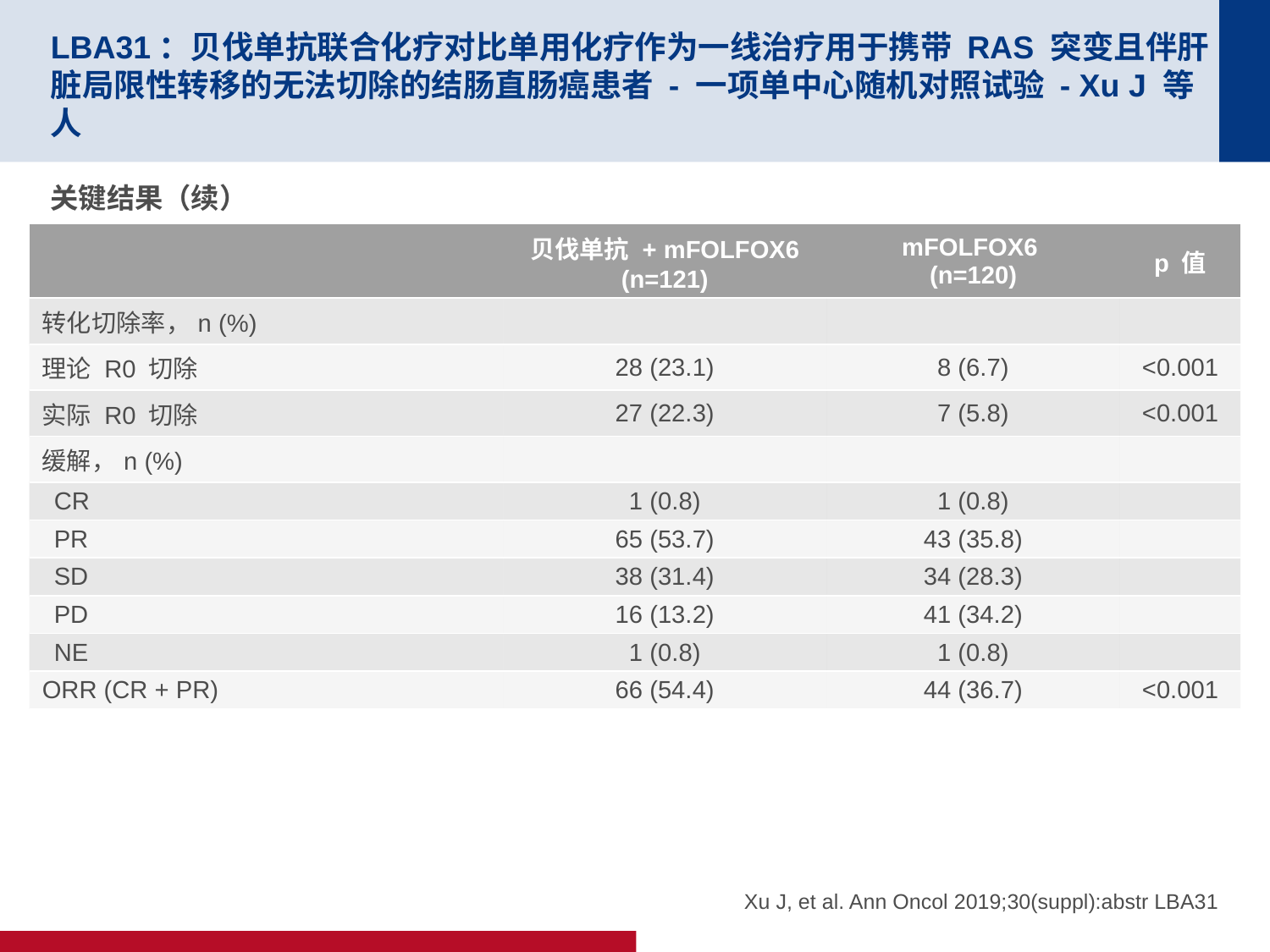

# LBA31：贝伐单抗联合化疗对比单用化疗作为一线治疗用于携带 RAS 突变且伴肝脏局限性转移的无法切除的结肠直肠癌患者 - 一项单中心随机对照试验 - Xu J 等人
关键结果（续）
|  | 贝伐单抗 + mFOLFOX6 (n=121) | mFOLFOX6 (n=120) | p 值 |
| --- | --- | --- | --- |
| 转化切除率，n (%) |  |  |  |
| 理论 R0 切除 | 28 (23.1) | 8 (6.7) | <0.001 |
| 实际 R0 切除 | 27 (22.3) | 7 (5.8) | <0.001 |
| 缓解，n (%) |  |  |  |
| CR | 1 (0.8) | 1 (0.8) |  |
| PR | 65 (53.7) | 43 (35.8) |  |
| SD | 38 (31.4) | 34 (28.3) |  |
| PD | 16 (13.2) | 41 (34.2) |  |
| NE | 1 (0.8) | 1 (0.8) |  |
| ORR (CR + PR) | 66 (54.4) | 44 (36.7) | <0.001 |
Xu J, et al. Ann Oncol 2019;30(suppl):abstr LBA31